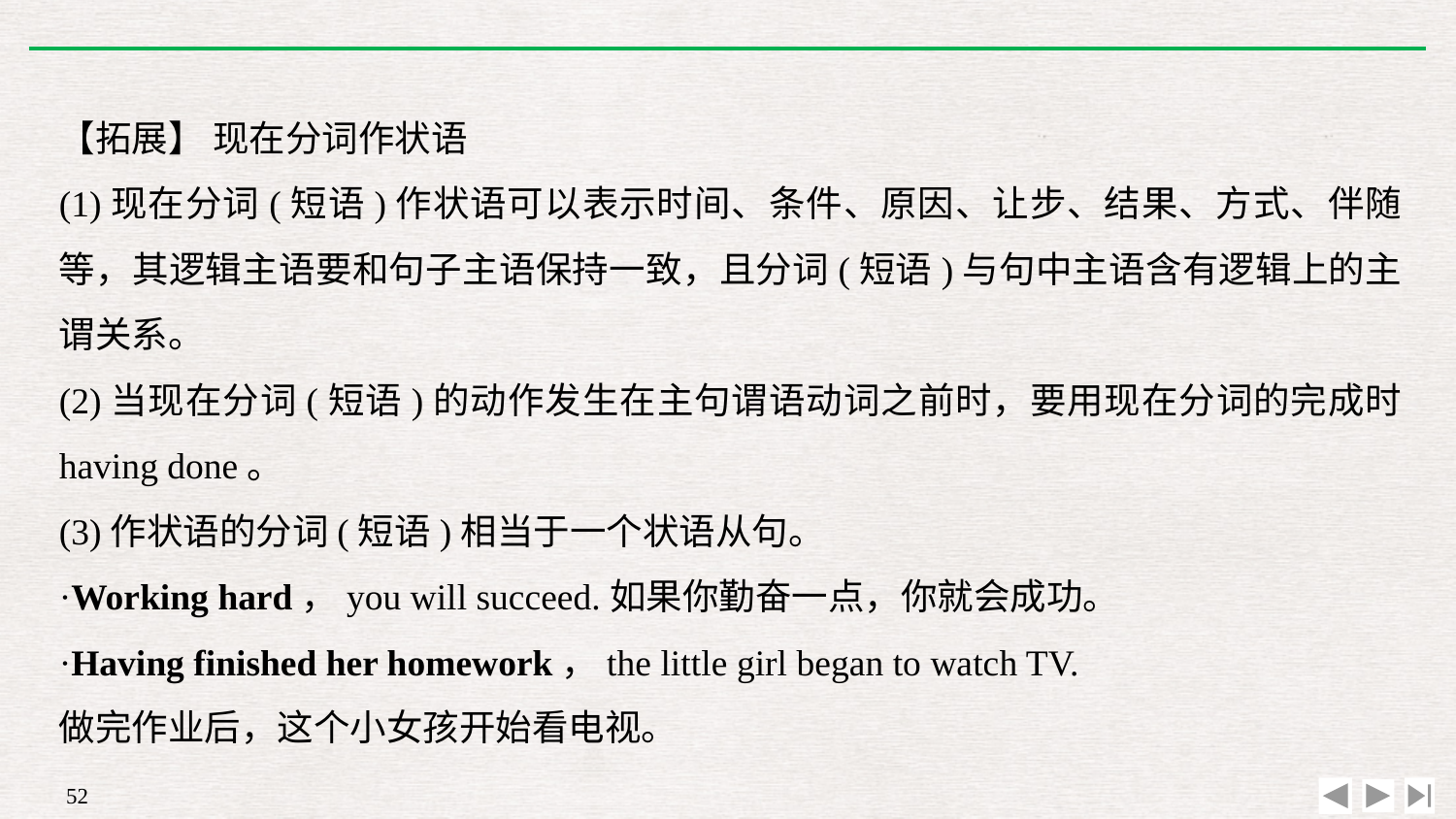

【拓展】 现在分词作状语
(1)现在分词(短语)作状语可以表示时间、条件、原因、让步、结果、方式、伴随等，其逻辑主语要和句子主语保持一致，且分词(短语)与句中主语含有逻辑上的主谓关系。
(2)当现在分词(短语)的动作发生在主句谓语动词之前时，要用现在分词的完成时 having done。
(3)作状语的分词(短语)相当于一个状语从句。
·Working hard，you will succeed.如果你勤奋一点，你就会成功。
·Having finished her homework，the little girl began to watch TV.
做完作业后，这个小女孩开始看电视。